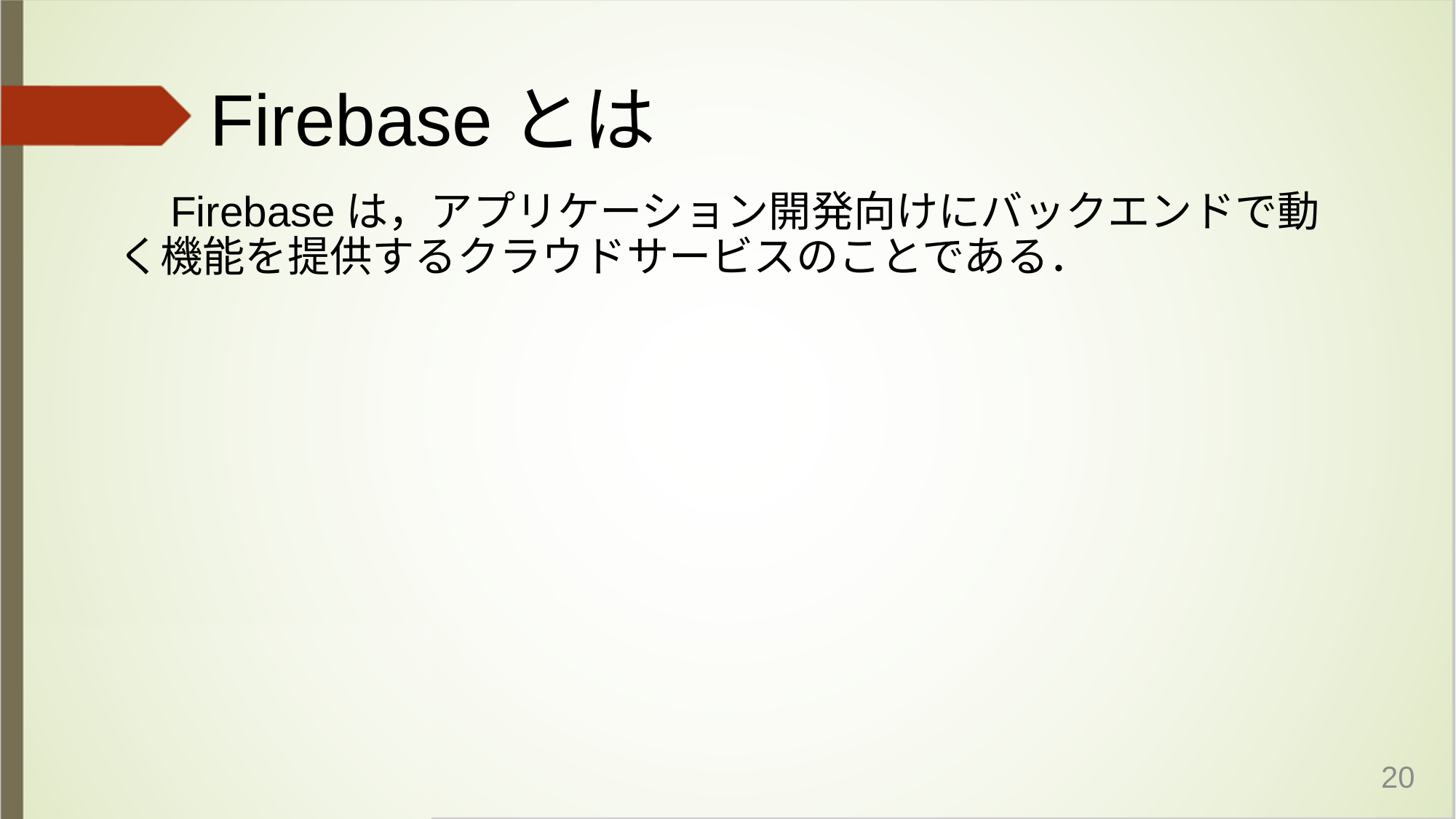

# Firebaseとは
　Firebaseは，アプリケーション開発向けにバックエンドで動く機能を提供するクラウドサービスのことである．
20